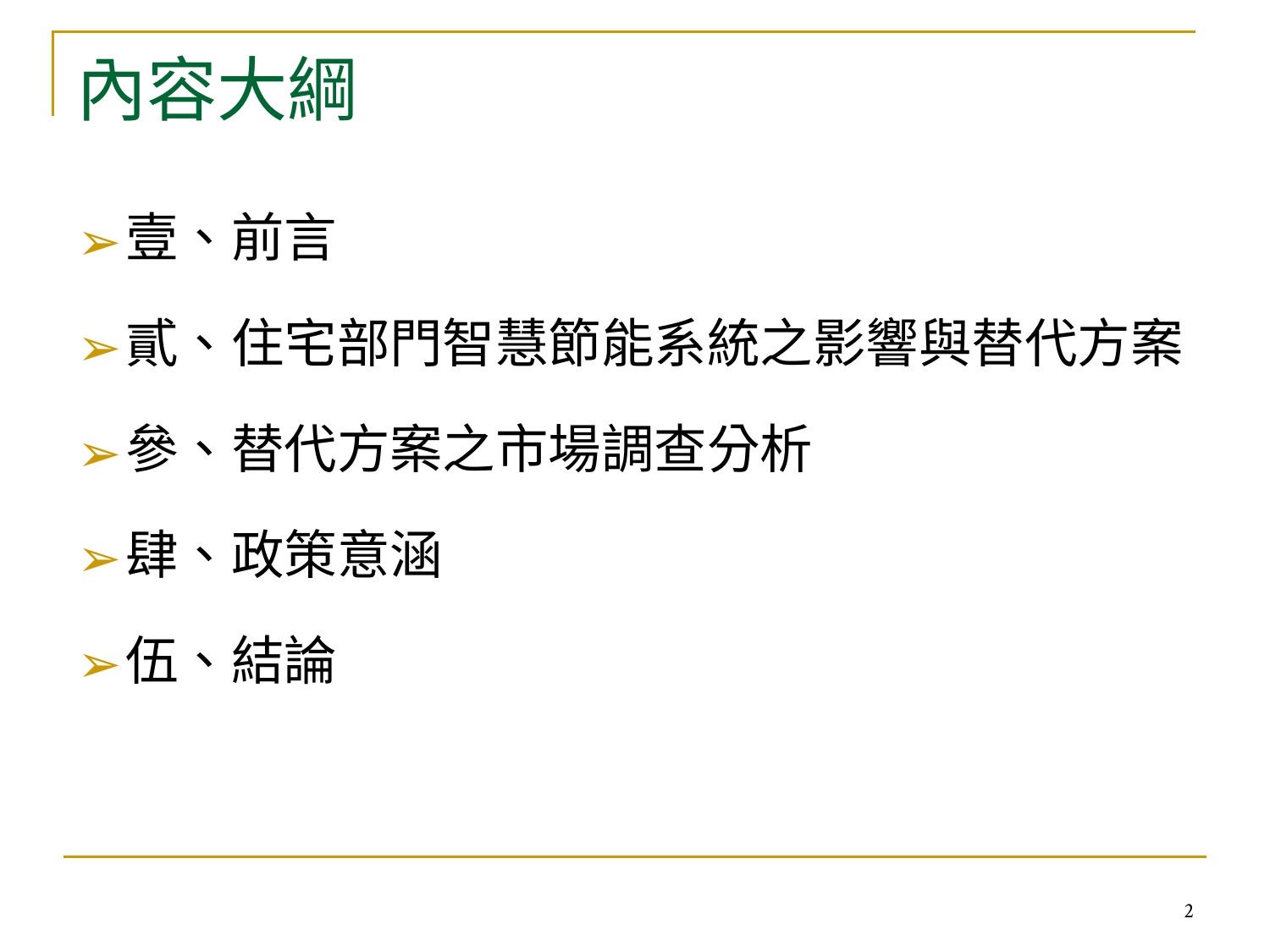

# 內容大綱
壹、前言
貳、住宅部門智慧節能系統之影響與替代方案
參、替代方案之市場調查分析
肆、政策意涵
伍、結論
2